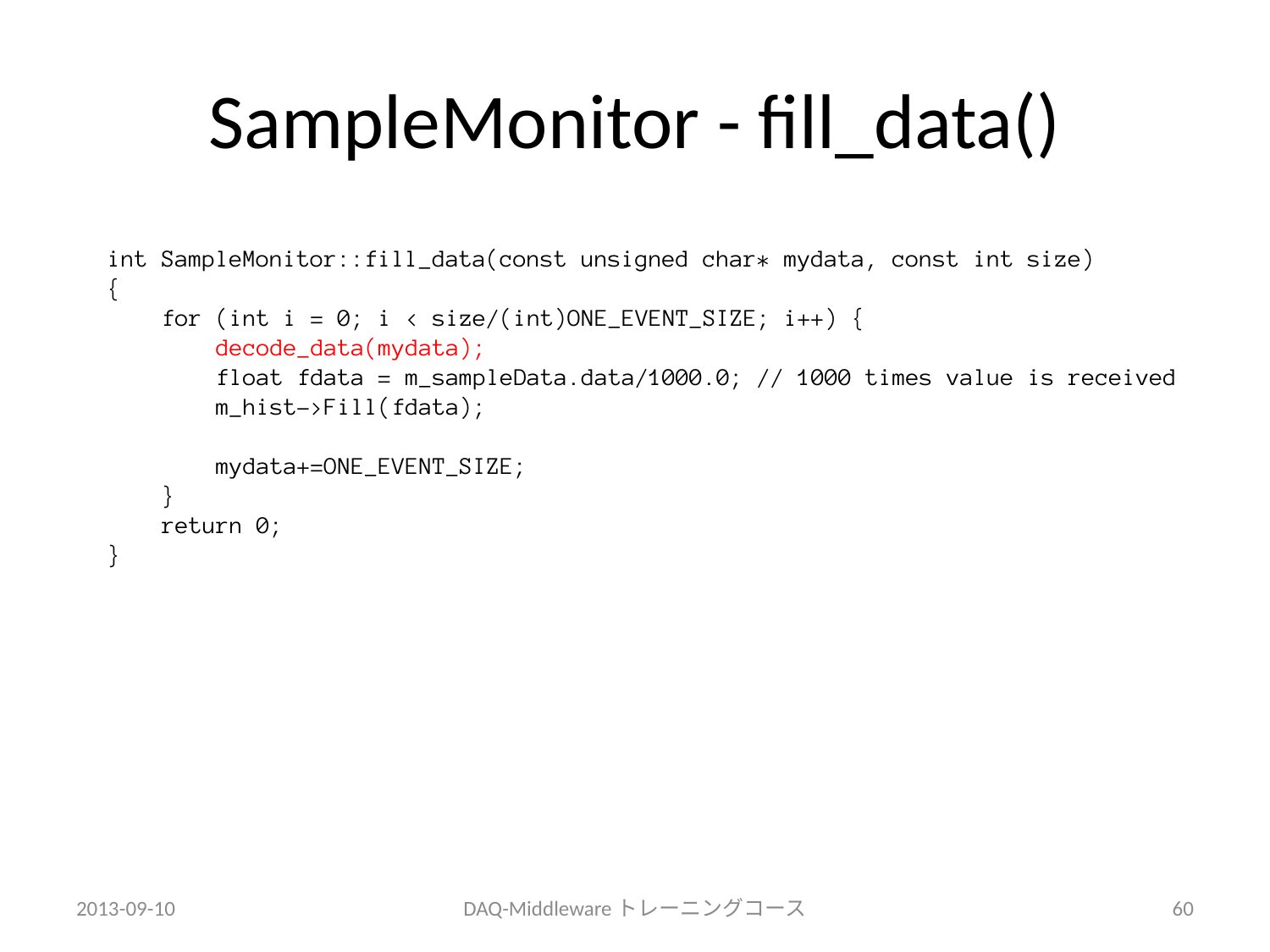

# SampleMonitor - fill_data()
int SampleMonitor::fill_data(const unsigned char* mydata, const int size)
{
    for (int i = 0; i < size/(int)ONE_EVENT_SIZE; i++) {
        decode_data(mydata);
        float fdata = m_sampleData.data/1000.0; // 1000 times value is received
        m_hist->Fill(fdata);

        mydata+=ONE_EVENT_SIZE;
    }
    return 0;
}

2013-09-10
DAQ-Middlewareトレーニングコース
60